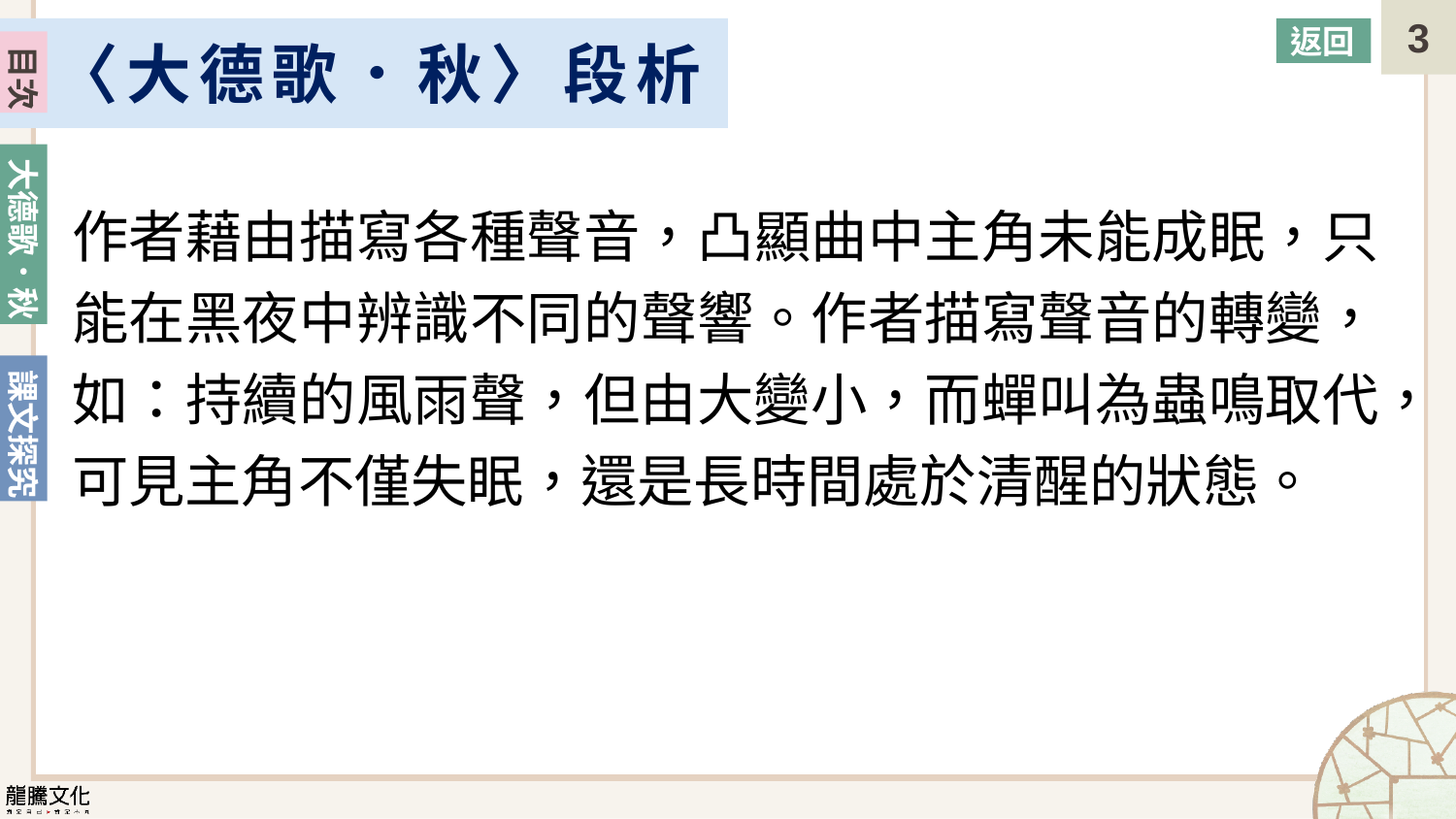

返回
〈大德歌．秋〉段析
目次
作者藉由描寫各種聲音，凸顯曲中主角未能成眠，只能在黑夜中辨識不同的聲響。作者描寫聲音的轉變，如：持續的風雨聲，但由大變小，而蟬叫為蟲鳴取代，可見主角不僅失眠，還是長時間處於清醒的狀態。